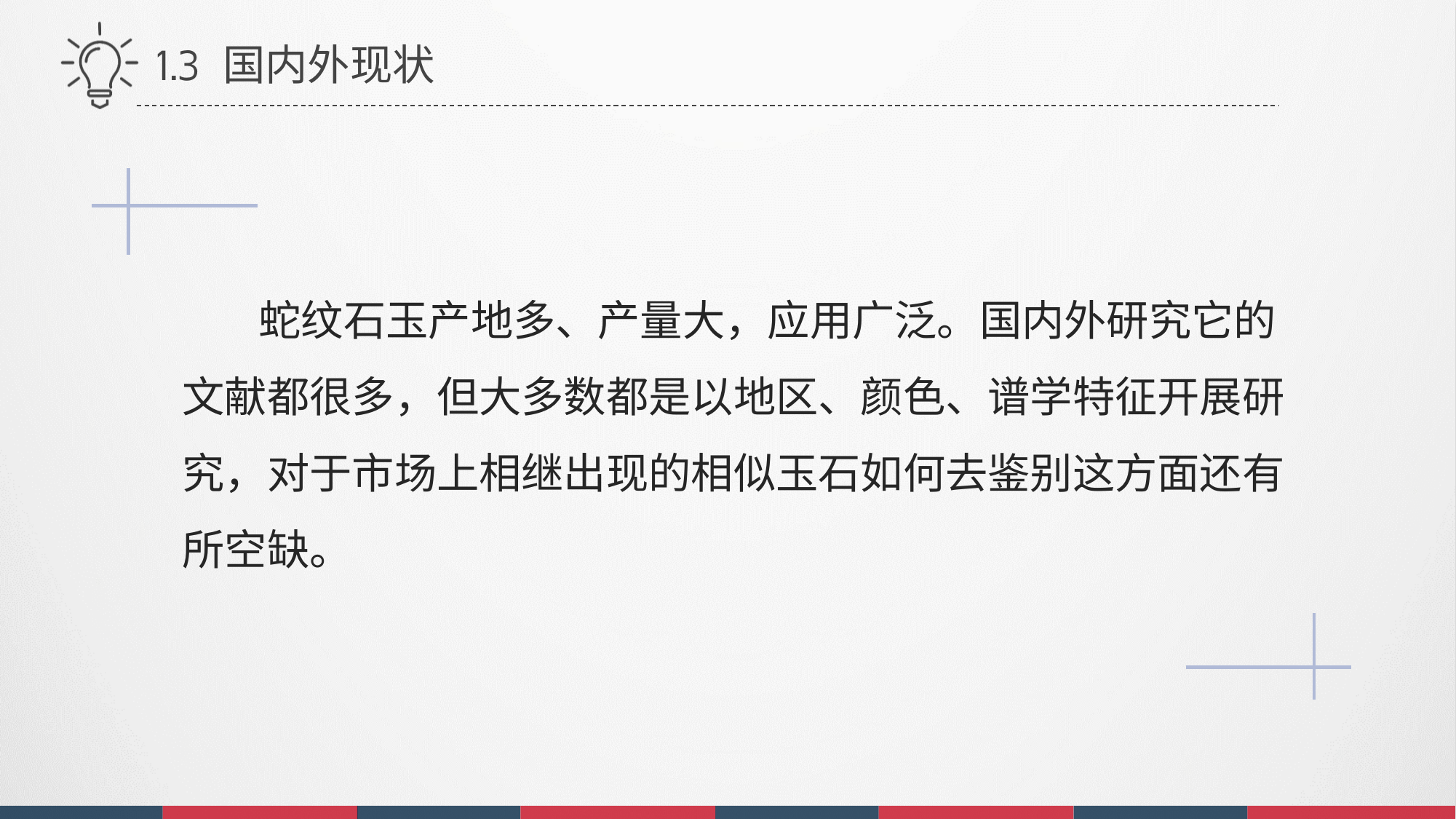

1.3 国内外现状

       蛇纹石玉产地多、产量大，应用广泛。国内外研究它的文献都很多，但大多数都是以地区、颜色、谱学特征开展研究，对于市场上相继出现的相似玉石如何去鉴别这方面还有所空缺。